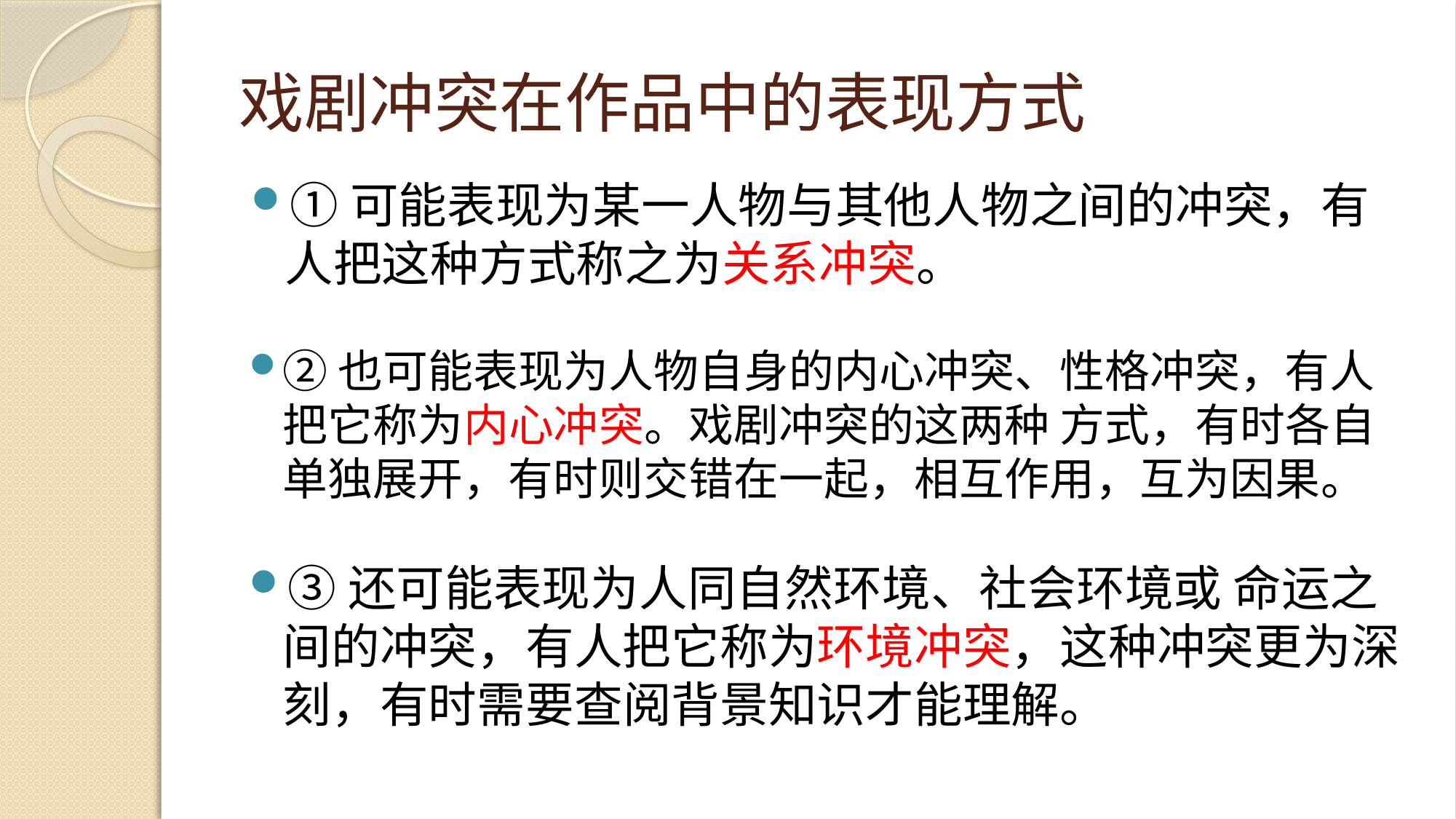

# 戏剧冲突在作品中的表现方式
①可能表现为某一人物与其他人物之间的冲突，有人把这种方式称之为关系冲突。
②也可能表现为人物自身的内心冲突、性格冲突，有人把它称为内心冲突。戏剧冲突的这两种 方式，有时各自单独展开，有时则交错在一起，相互作用，互为因果。
③还可能表现为人同自然环境、社会环境或 命运之间的冲突，有人把它称为环境冲突，这种冲突更为深刻，有时需要查阅背景知识才能理解。